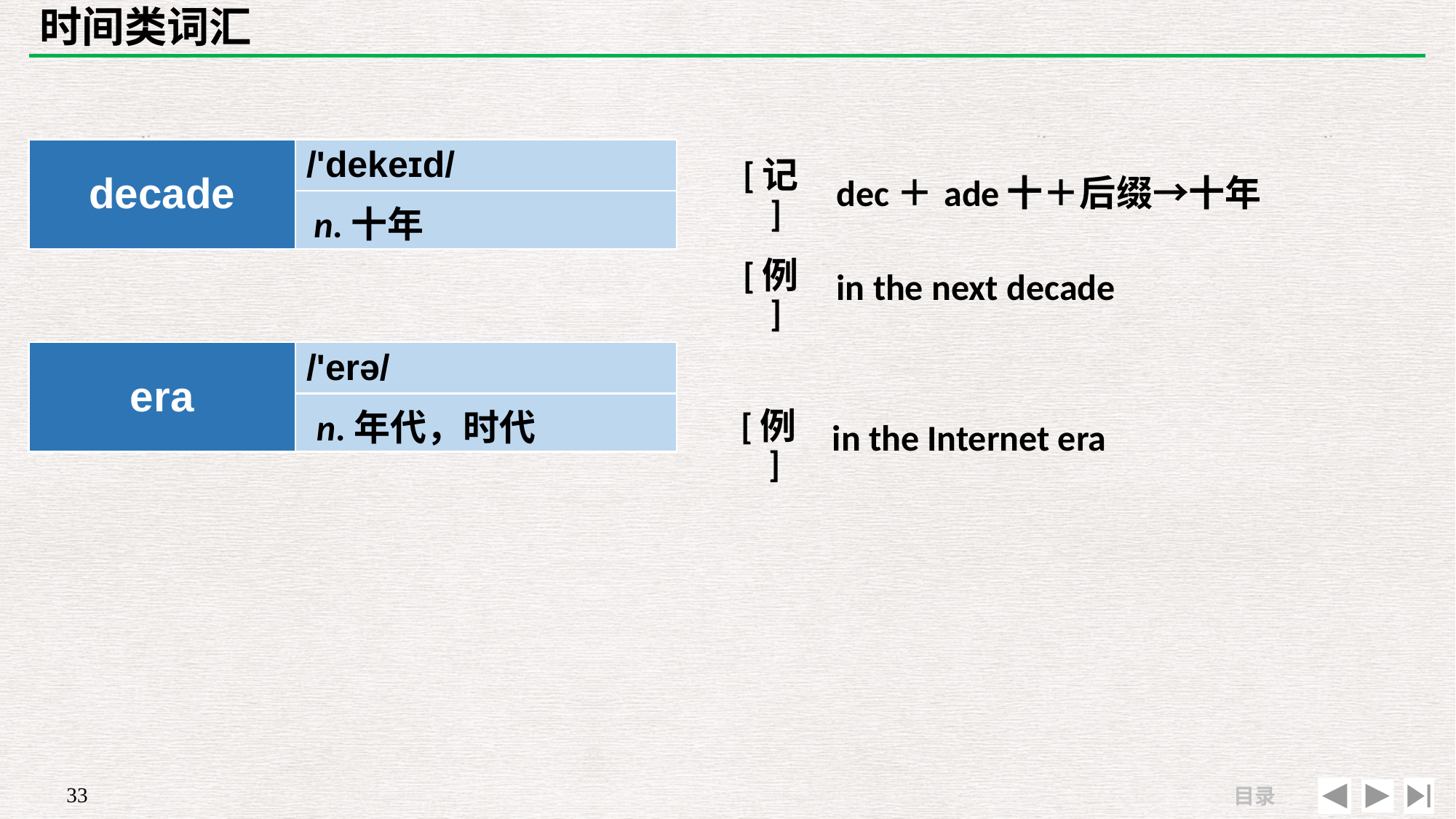

# 时间类词汇

| decade | /'dekeɪd/ |
| --- | --- |
|  |  |
| [记] | dec＋ade十＋后缀→十年 |
| --- | --- |
| [例] | in the next decade |
n.十年
| era | /'erə/ |
| --- | --- |
|  |  |
|  |  |
| --- | --- |
| [例] | in the Internet era |
n.年代，时代